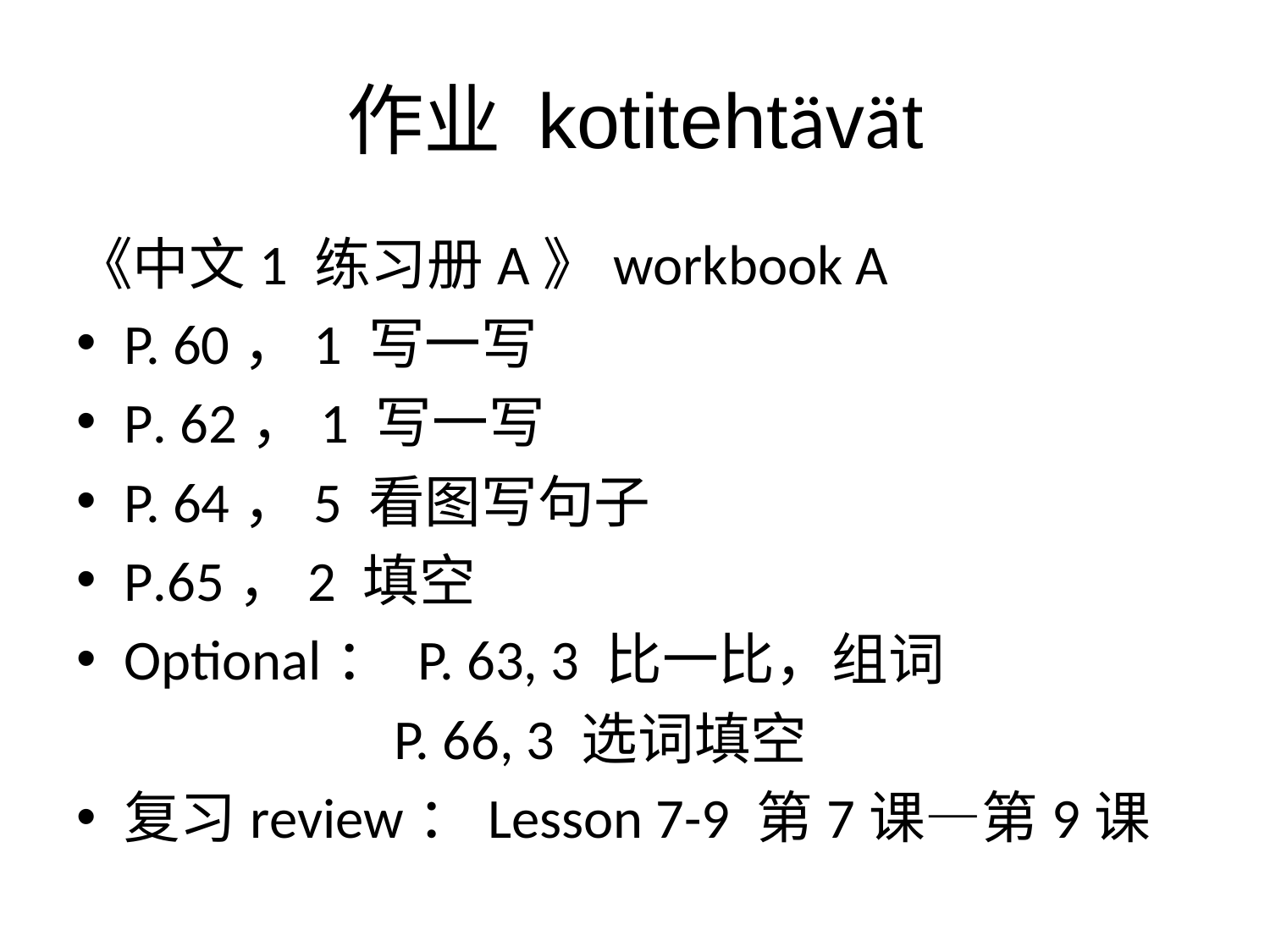

# 作业 kotitehtävät
《中文1 练习册A》workbook A
P. 60，1 写一写
P. 62，1 写一写
P. 64，5 看图写句子
P.65，2 填空
Optional： P. 63, 3 比一比，组词
                         P. 66, 3 选词填空
复习review：Lesson 7-9 第7课—第9课